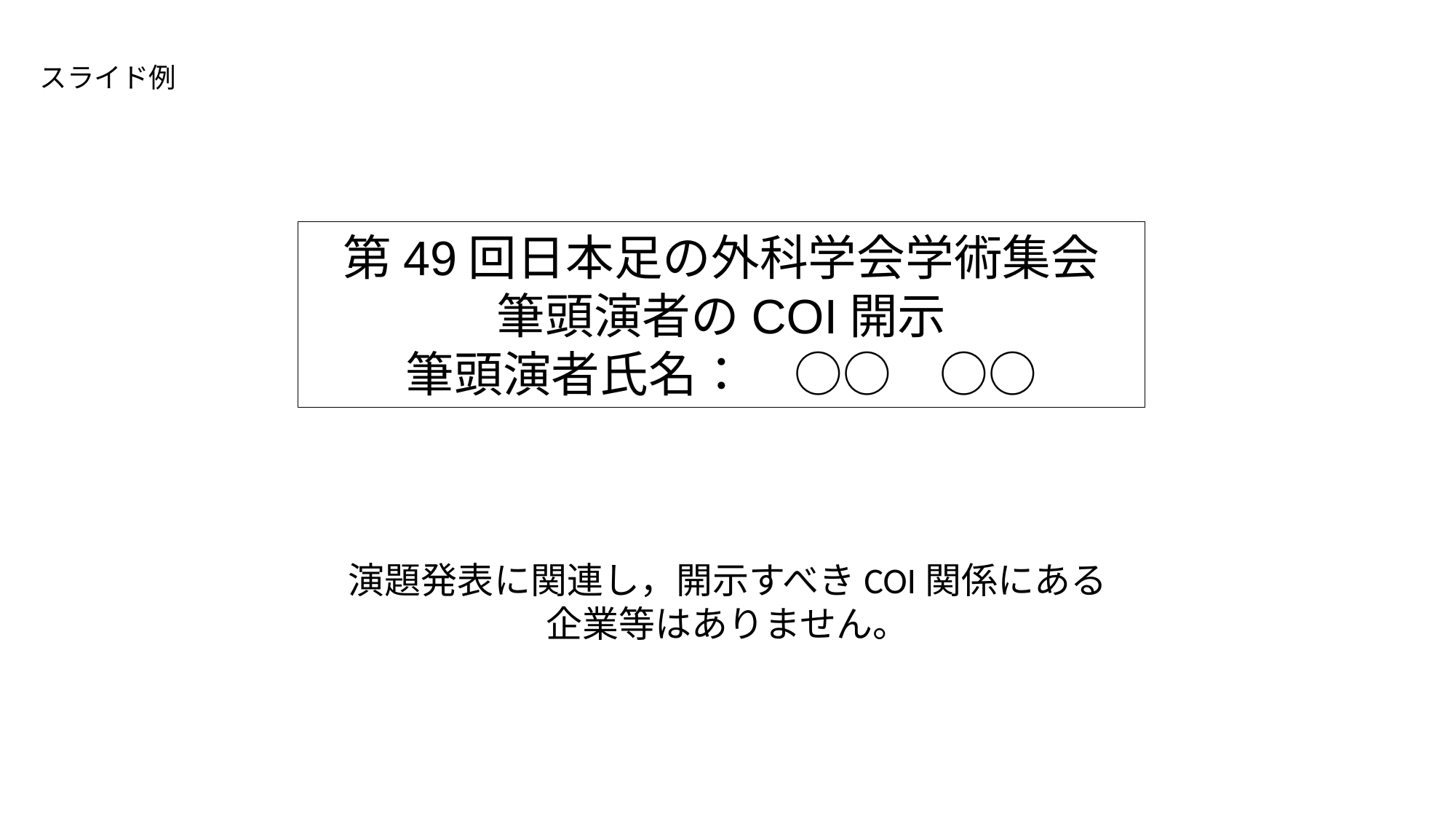

スライド例
第49回日本足の外科学会学術集会
筆頭演者のCOI開示
筆頭演者氏名：　○○　○○
演題発表に関連し，開示すべきCOI関係にある
企業等はありません。